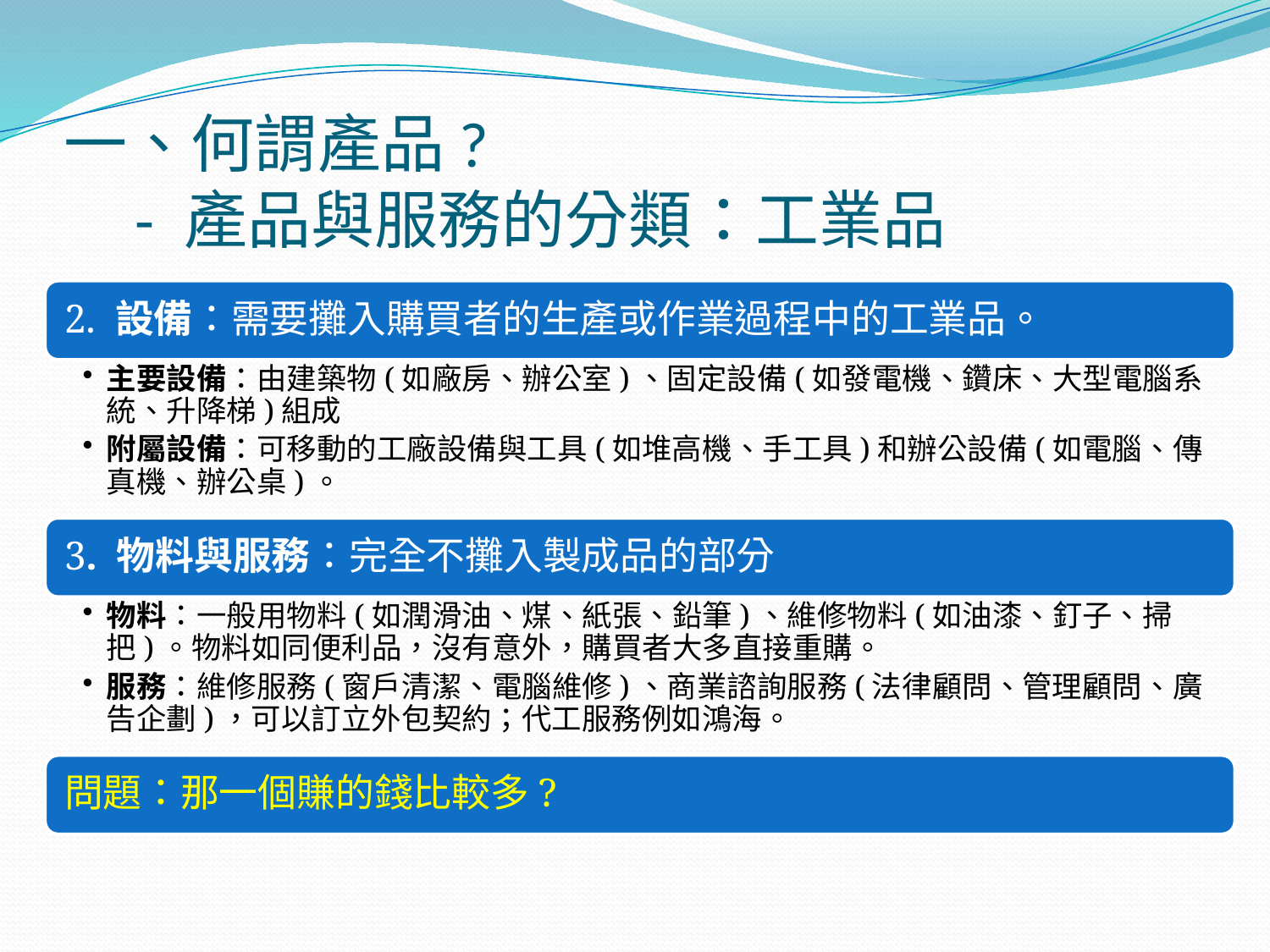

# 一、何謂產品? - 產品與服務的分類：工業品
2. 設備：需要攤入購買者的生產或作業過程中的工業品。
主要設備：由建築物(如廠房、辦公室)、固定設備(如發電機、鑽床、大型電腦系統、升降梯)組成
附屬設備：可移動的工廠設備與工具(如堆高機、手工具)和辦公設備(如電腦、傳真機、辦公桌)。
3. 物料與服務：完全不攤入製成品的部分
物料：一般用物料(如潤滑油、煤、紙張、鉛筆)、維修物料(如油漆、釘子、掃把)。物料如同便利品，沒有意外，購買者大多直接重購。
服務：維修服務(窗戶清潔、電腦維修)、商業諮詢服務(法律顧問、管理顧問、廣告企劃)，可以訂立外包契約；代工服務例如鴻海。
問題：那一個賺的錢比較多?